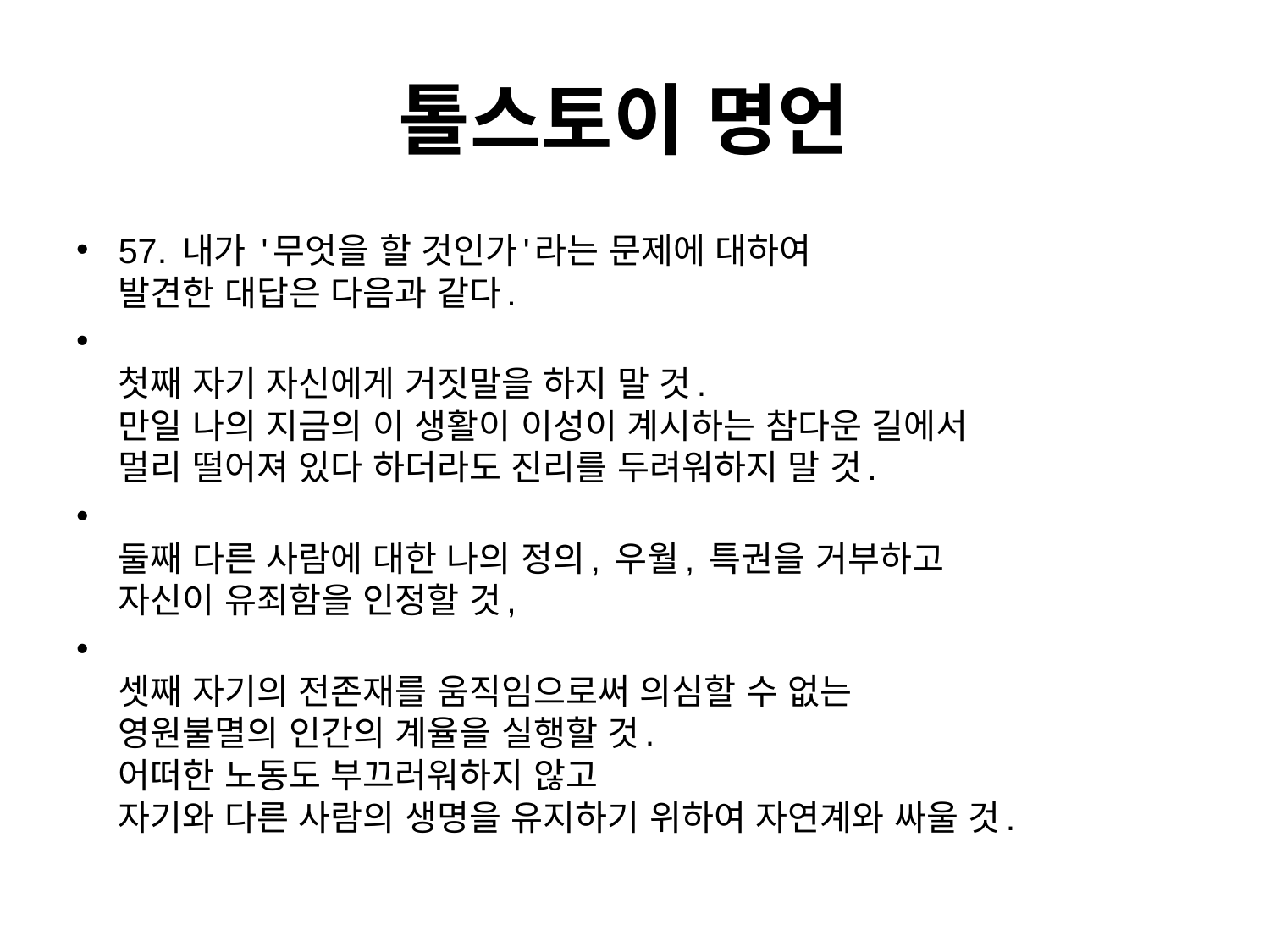

# 톨스토이 명언
57. 내가 '무엇을 할 것인가'라는 문제에 대하여
발견한 대답은 다음과 같다.
첫째 자기 자신에게 거짓말을 하지 말 것.
만일 나의 지금의 이 생활이 이성이 계시하는 참다운 길에서
멀리 떨어져 있다 하더라도 진리를 두려워하지 말 것.
둘째 다른 사람에 대한 나의 정의, 우월, 특권을 거부하고
자신이 유죄함을 인정할 것,
셋째 자기의 전존재를 움직임으로써 의심할 수 없는
영원불멸의 인간의 계율을 실행할 것.
어떠한 노동도 부끄러워하지 않고
자기와 다른 사람의 생명을 유지하기 위하여 자연계와 싸울 것.